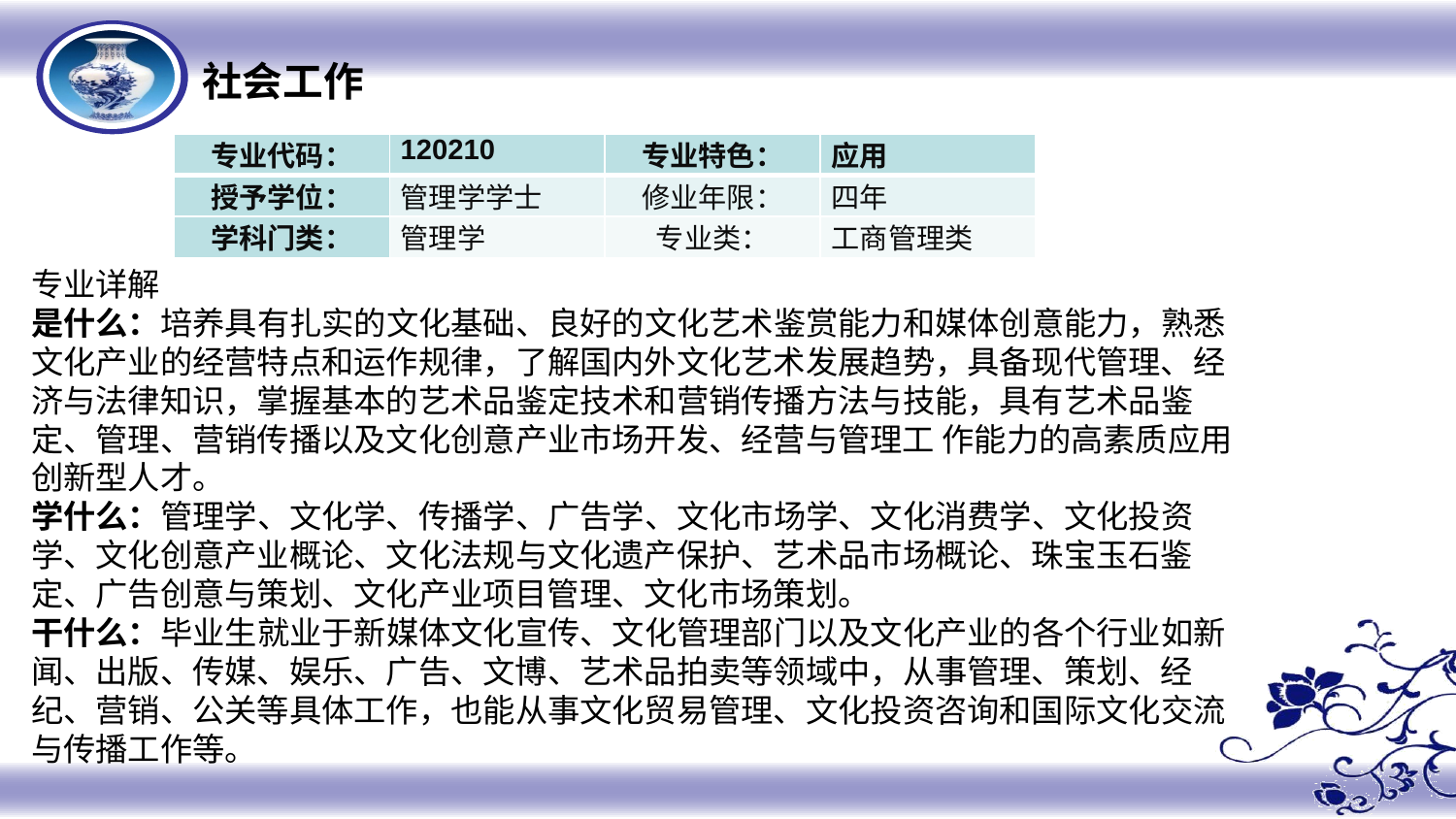

社会工作
| 专业代码： | 120210 | 专业特色： | 应用 |
| --- | --- | --- | --- |
| 授予学位： | 管理学学士 | 修业年限： | 四年 |
| 学科门类： | 管理学 | 专业类： | 工商管理类 |
专业详解
是什么：培养具有扎实的文化基础、良好的文化艺术鉴赏能力和媒体创意能力，熟悉文化产业的经营特点和运作规律，了解国内外文化艺术发展趋势，具备现代管理、经济与法律知识，掌握基本的艺术品鉴定技术和营销传播方法与技能，具有艺术品鉴定、管理、营销传播以及文化创意产业市场开发、经营与管理工 作能力的高素质应用创新型人才。
学什么：管理学、文化学、传播学、广告学、文化市场学、文化消费学、文化投资学、文化创意产业概论、文化法规与文化遗产保护、艺术品市场概论、珠宝玉石鉴定、广告创意与策划、文化产业项目管理、文化市场策划。
干什么：毕业生就业于新媒体文化宣传、文化管理部门以及文化产业的各个行业如新闻、出版、传媒、娱乐、广告、文博、艺术品拍卖等领域中，从事管理、策划、经纪、营销、公关等具体工作，也能从事文化贸易管理、文化投资咨询和国际文化交流与传播工作等。